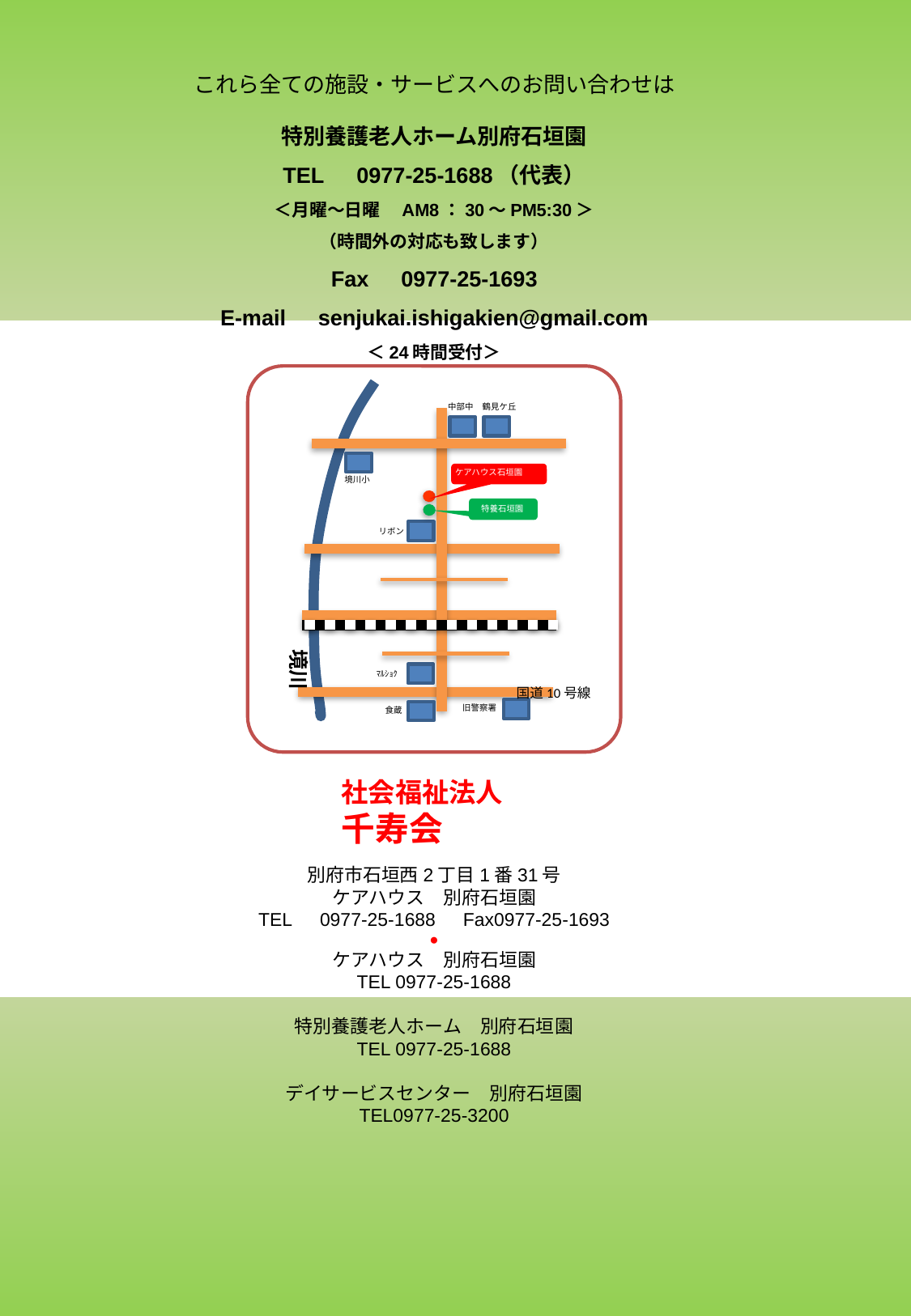

これら全ての施設・サービスへのお問い合わせは
特別養護老人ホーム別府石垣園
TEL　0977-25-1688（代表）
＜月曜～日曜　AM8：30～PM5:30＞
（時間外の対応も致します）
Fax　0977-25-1693
E-mail　senjukai.ishigakien@gmail.com
＜24時間受付＞

中部中
鶴見ケ丘

ケアハウス石垣園

境川小

特養石垣園

リボン

境川
ﾏﾙｼｮｸ

国道10号線
旧警察署
食蔵

社会福祉法人
千寿会
別府市石垣西2丁目1番31号
ケアハウス　別府石垣園
TEL　0977-25-1688　Fax0977-25-1693
●
ケアハウス　別府石垣園
TEL 0977-25-1688

特別養護老人ホーム　別府石垣園
TEL 0977-25-1688

デイサービスセンター　別府石垣園
TEL0977-25-3200